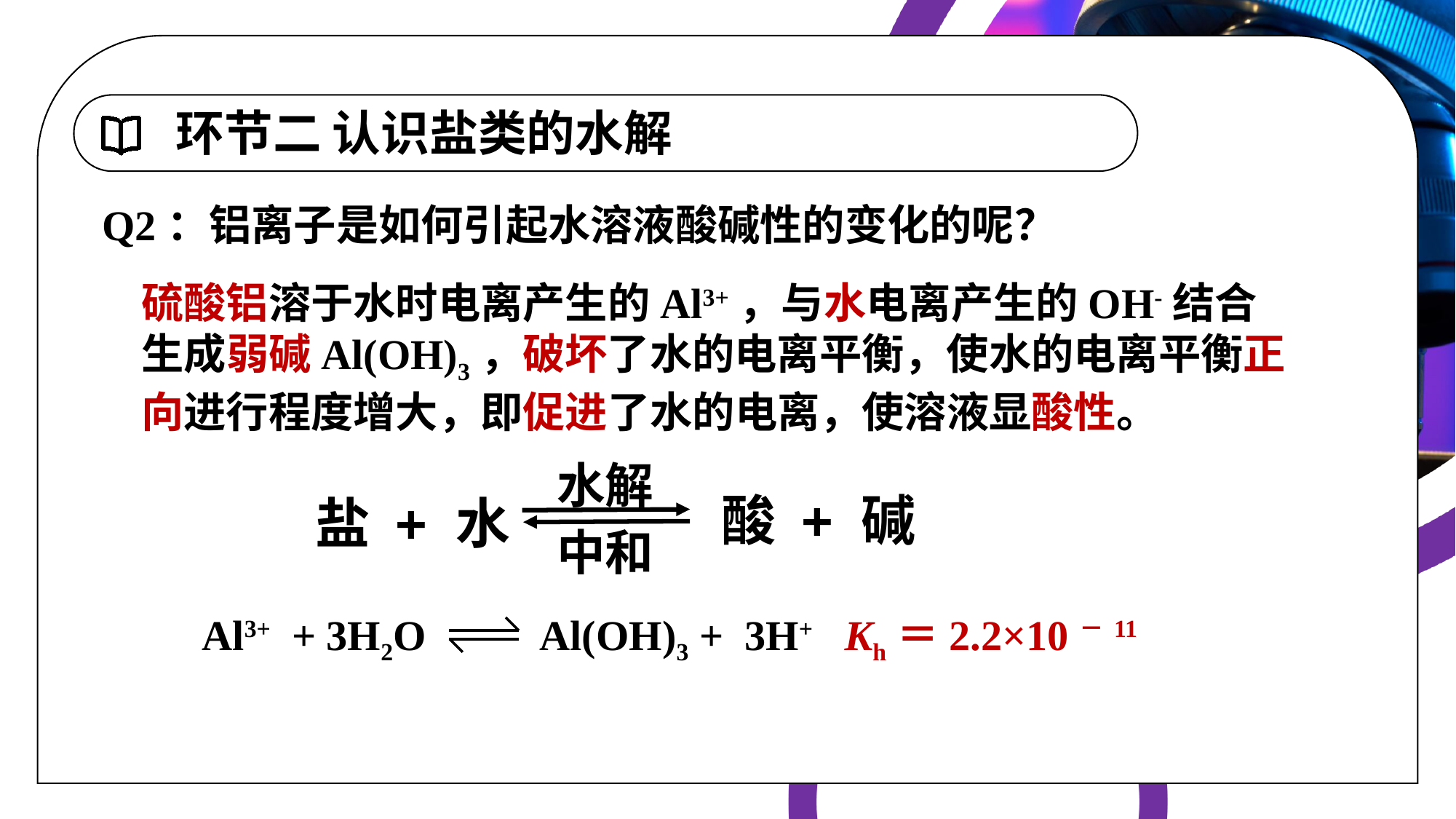

环节二 认识盐类的水解
Q2：铝离子是如何引起水溶液酸碱性的变化的呢？
硫酸铝溶于水时电离产生的Al3+，与水电离产生的OH-结合生成弱碱Al(OH)3，破坏了水的电离平衡，使水的电离平衡正向进行程度增大，即促进了水的电离，使溶液显酸性。
水解
酸 + 碱
盐 + 水
中和
Al3+  + 3H2O           Al(OH)3 +  3H+   Kh＝2.2×10－11